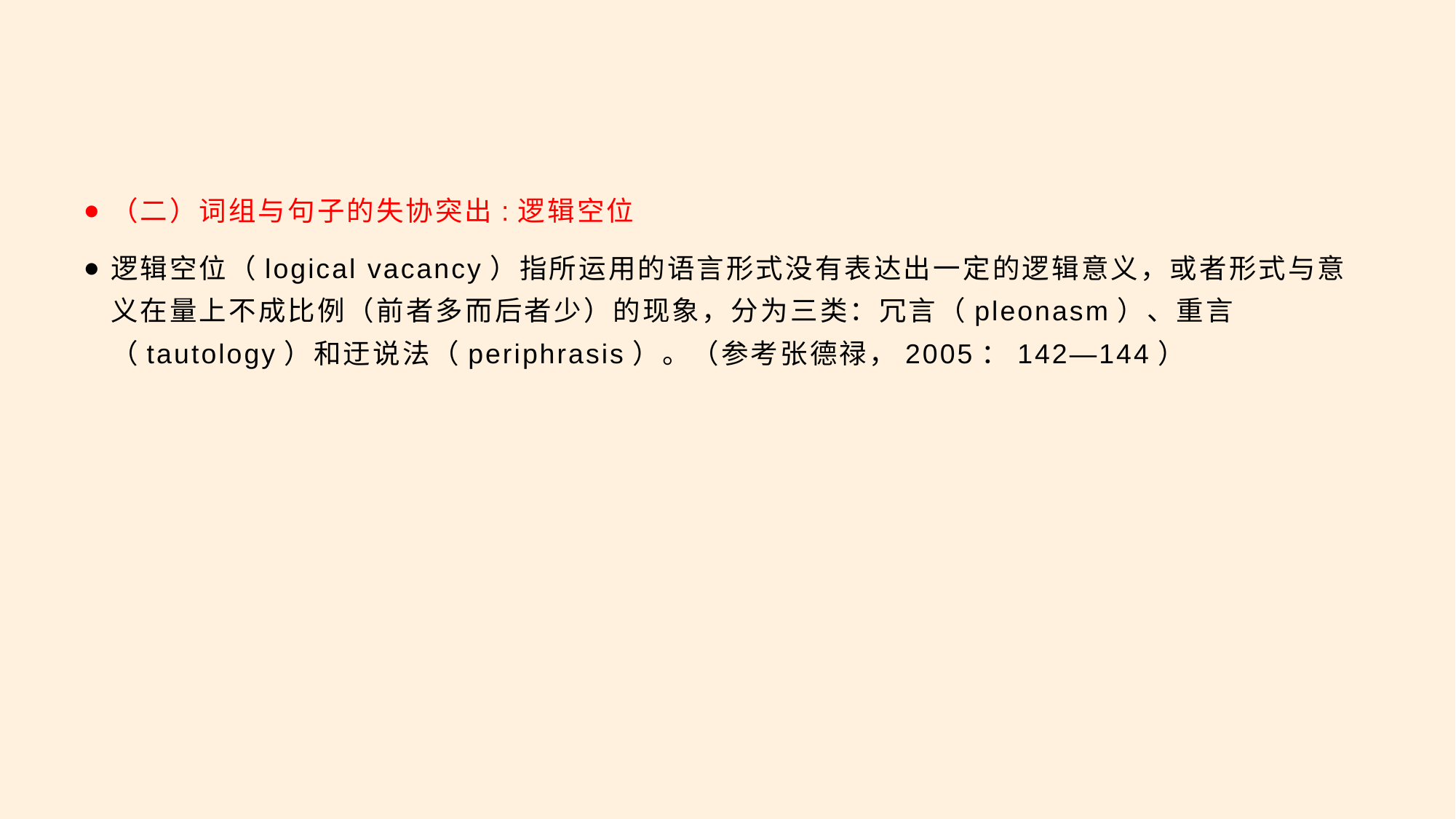

#
（二）词组与句子的失协突出:逻辑空位
逻辑空位（logical vacancy）指所运用的语言形式没有表达出一定的逻辑意义，或者形式与意义在量上不成比例（前者多而后者少）的现象，分为三类：冗言（pleonasm）、重言（tautology）和迂说法（periphrasis）。（参考张德禄，2005：142—144）